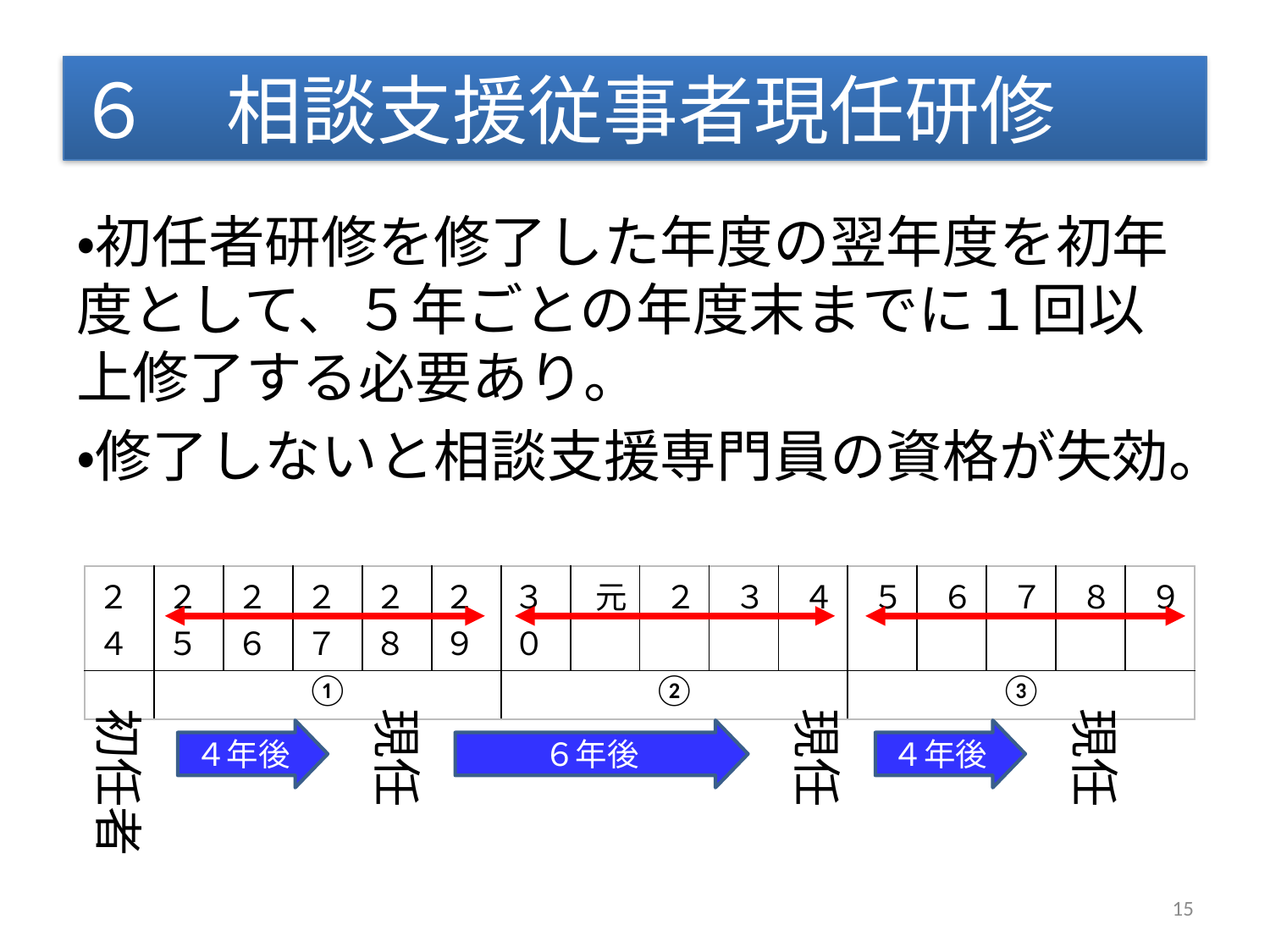

# ６　相談支援従事者現任研修
・初任者研修を修了した年度の翌年度を初年度として、５年ごとの年度末までに１回以上修了する必要あり。
・修了しないと相談支援専門員の資格が失効。
| ２４ | ２５ | ２６ | ２７ | ２８ | ２９ | ３０ | 元 | ２ | ３ | ４ | ５ | ６ | ７ | ８ | ９ |
| --- | --- | --- | --- | --- | --- | --- | --- | --- | --- | --- | --- | --- | --- | --- | --- |
|  | ① |  |  |  |  | ② |  |  |  |  | ③ |  |  |  |  |
初任者
現任
現任
現任
４年後
６年後
４年後
15